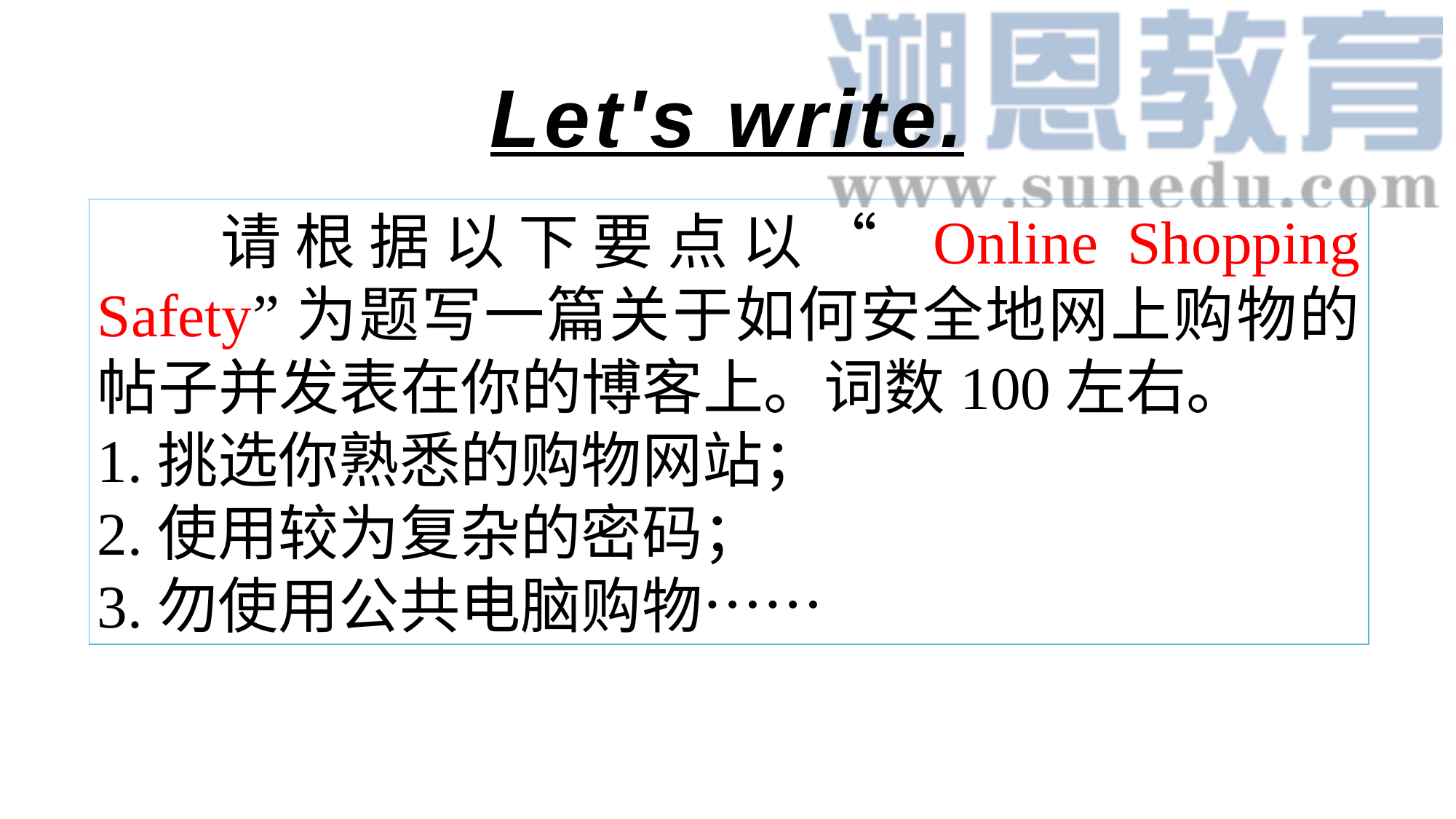

# Let's write.
	请根据以下要点以“ Online Shopping Safety”为题写一篇关于如何安全地网上购物的帖子并发表在你的博客上。词数100左右。
1.挑选你熟悉的购物网站；
2.使用较为复杂的密码；
3.勿使用公共电脑购物……